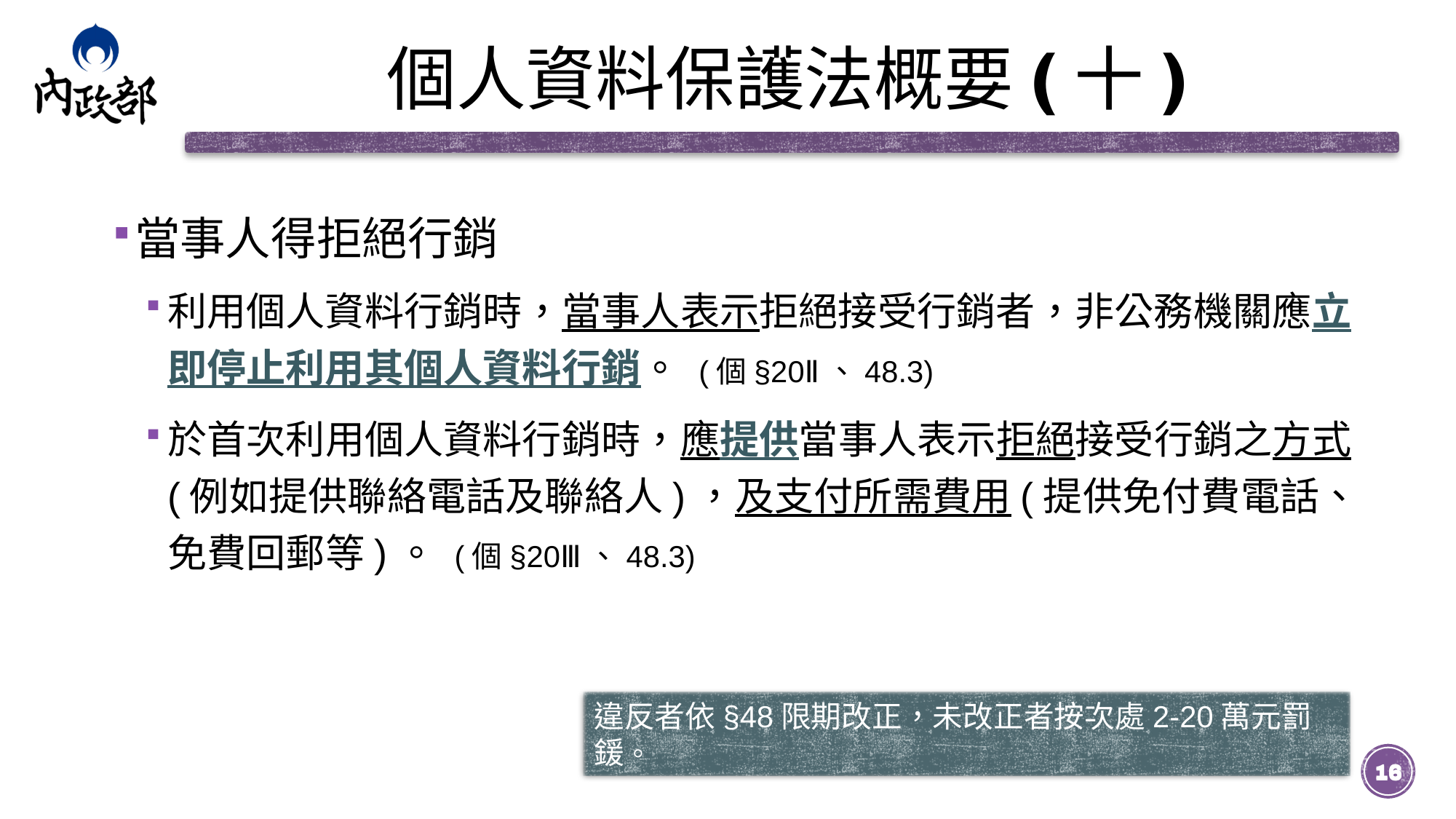

# 個人資料保護法概要(十)
當事人得拒絕行銷
利用個人資料行銷時，當事人表示拒絕接受行銷者，非公務機關應立即停止利用其個人資料行銷。 (個§20Ⅱ、48.3)
於首次利用個人資料行銷時，應提供當事人表示拒絕接受行銷之方式(例如提供聯絡電話及聯絡人)，及支付所需費用(提供免付費電話、免費回郵等)。 (個§20Ⅲ、48.3)
違反者依§48限期改正，未改正者按次處2-20萬元罰鍰。
16